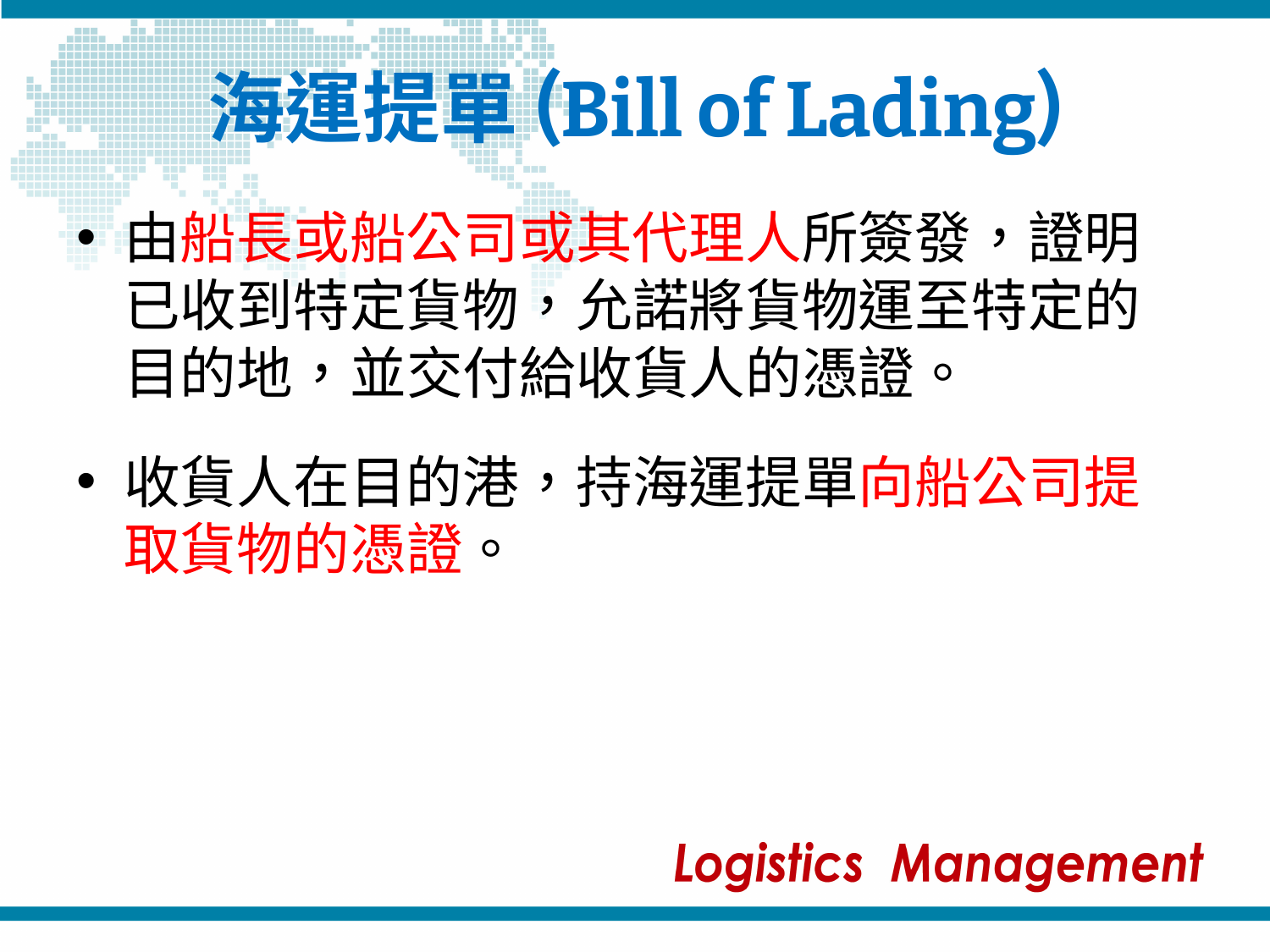

# 海運提單(Bill of Lading)
由船長或船公司或其代理人所簽發，證明已收到特定貨物，允諾將貨物運至特定的目的地，並交付給收貨人的憑證。

收貨人在目的港，持海運提單向船公司提取貨物的憑證。